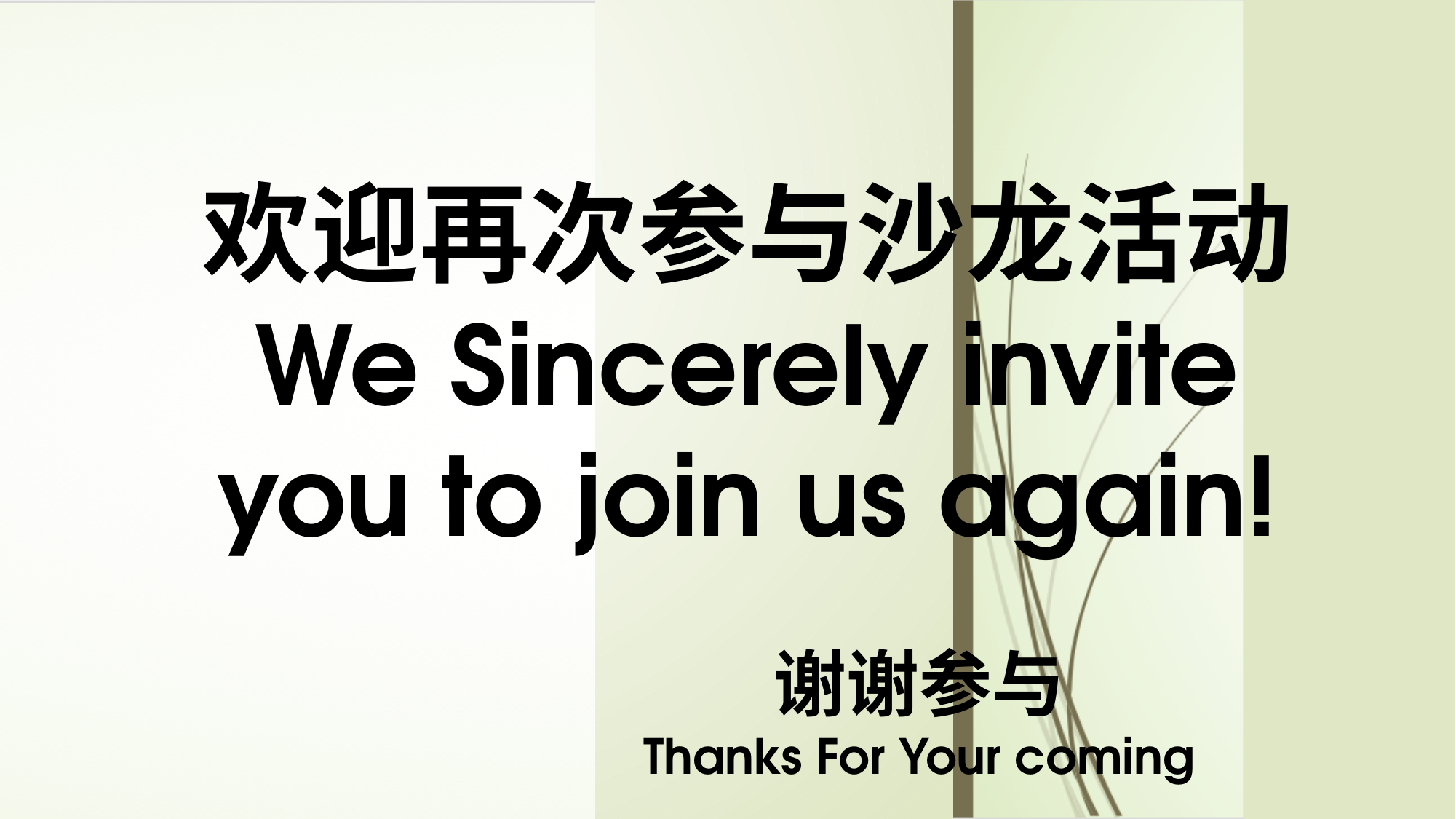

欢迎再次参与沙龙活动
We Sincerely invite you to join us again!
谢谢参与
Thanks For Your coming